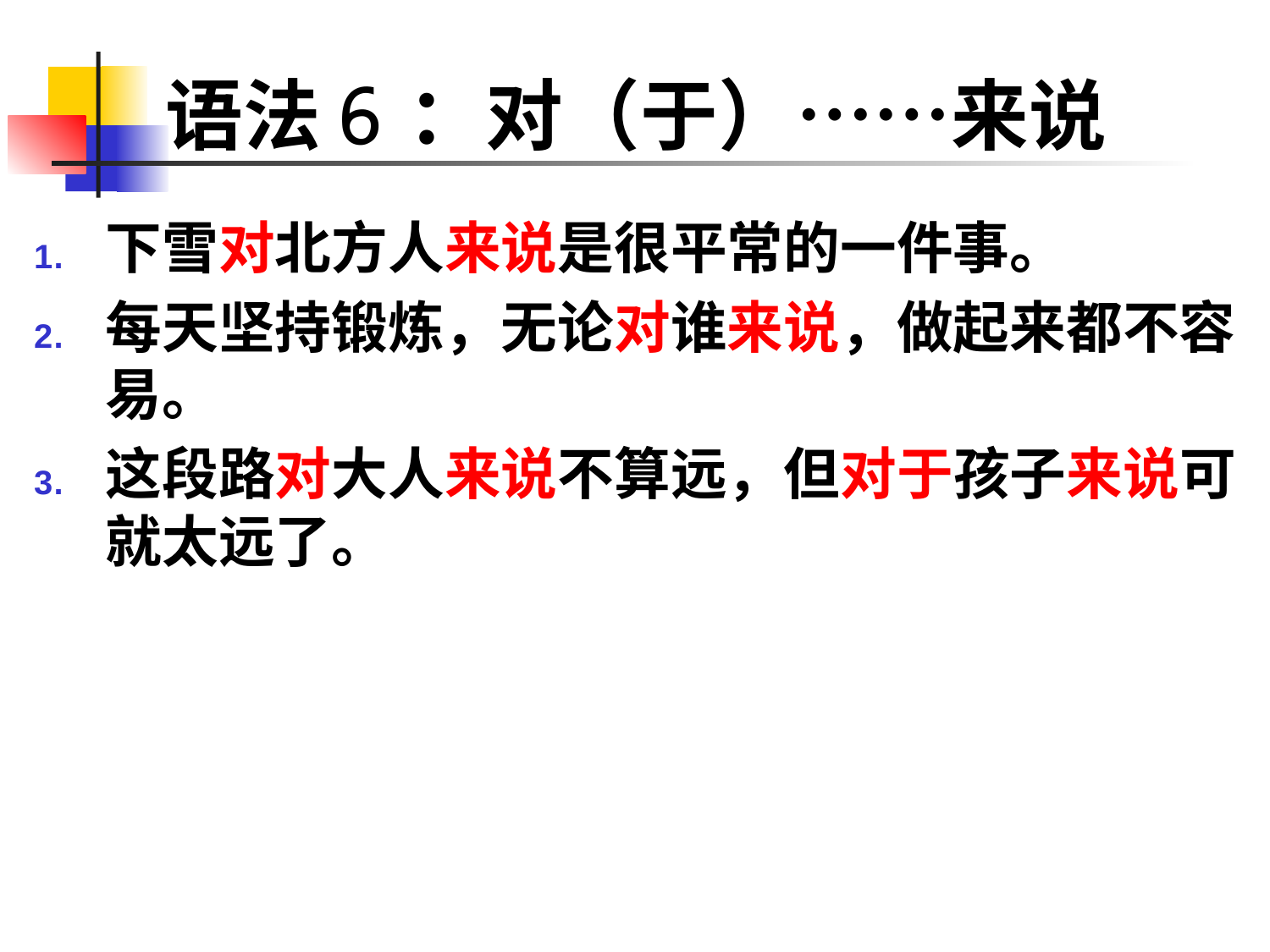

# 语法6：对（于）……来说
下雪对北方人来说是很平常的一件事。
每天坚持锻炼，无论对谁来说，做起来都不容易。
这段路对大人来说不算远，但对于孩子来说可就太远了。